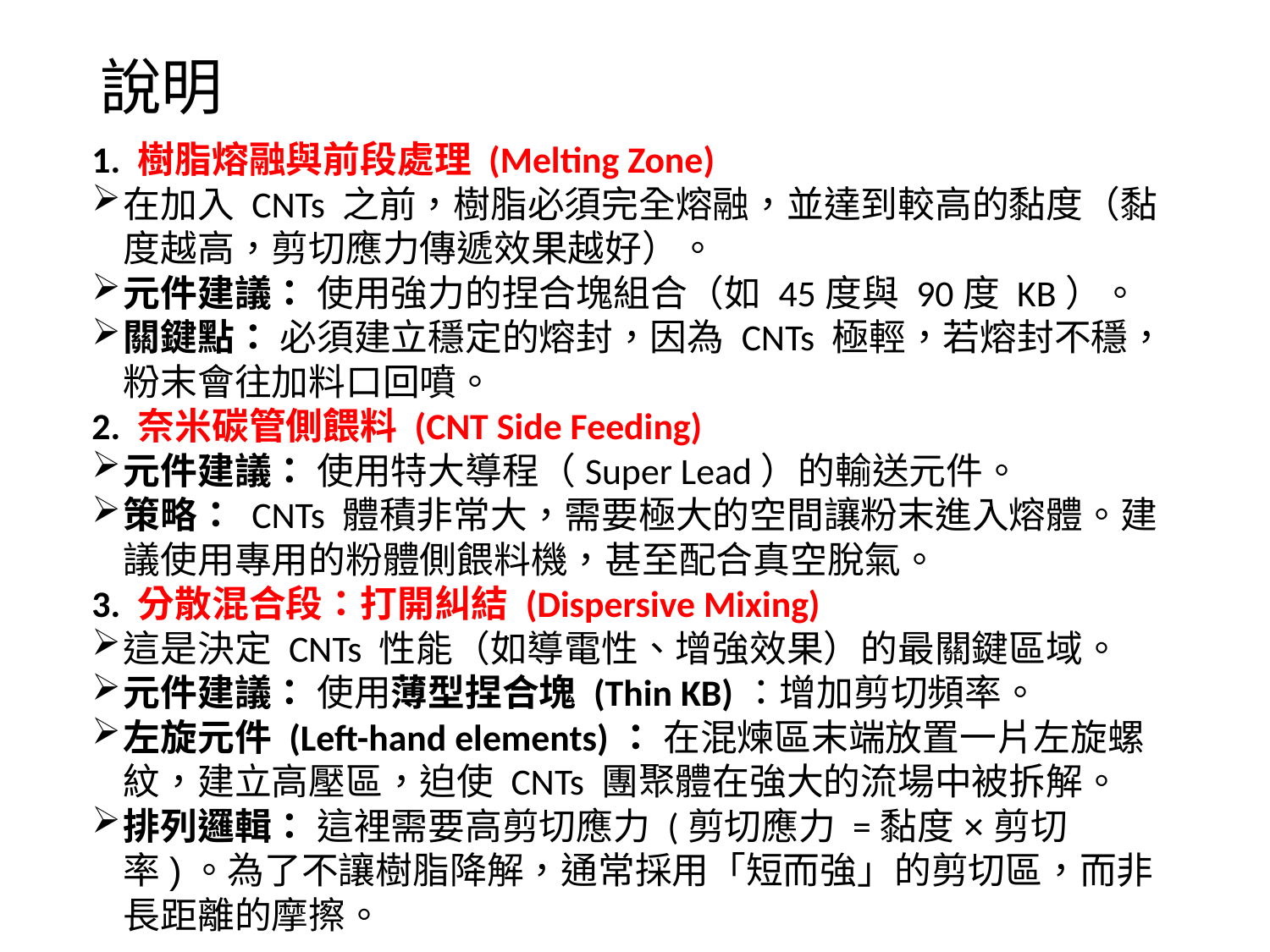

# 說明
1. 樹脂熔融與前段處理 (Melting Zone)
在加入 CNTs 之前，樹脂必須完全熔融，並達到較高的黏度（黏度越高，剪切應力傳遞效果越好）。
元件建議： 使用強力的捏合塊組合（如 45度與 90度 KB）。
關鍵點： 必須建立穩定的熔封，因為 CNTs 極輕，若熔封不穩，粉末會往加料口回噴。
2. 奈米碳管側餵料 (CNT Side Feeding)
元件建議： 使用特大導程（Super Lead）的輸送元件。
策略： CNTs 體積非常大，需要極大的空間讓粉末進入熔體。建議使用專用的粉體側餵料機，甚至配合真空脫氣。
3. 分散混合段：打開糾結 (Dispersive Mixing)
這是決定 CNTs 性能（如導電性、增強效果）的最關鍵區域。
元件建議： 使用薄型捏合塊 (Thin KB)：增加剪切頻率。
左旋元件 (Left-hand elements)： 在混煉區末端放置一片左旋螺紋，建立高壓區，迫使 CNTs 團聚體在強大的流場中被拆解。
排列邏輯： 這裡需要高剪切應力 (剪切應力 =黏度×剪切率)。為了不讓樹脂降解，通常採用「短而強」的剪切區，而非長距離的摩擦。